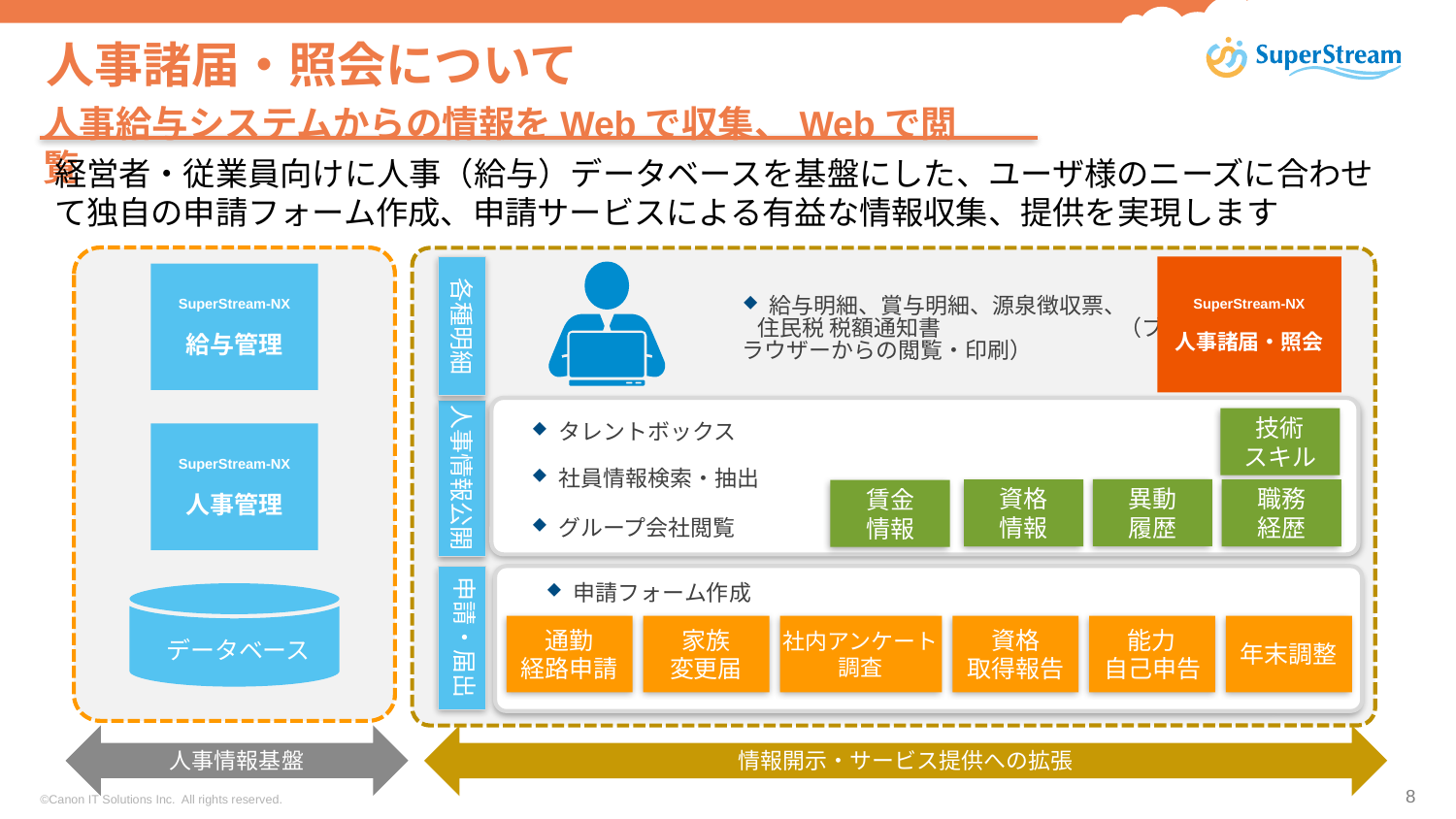

# 人事諸届・照会について
人事給与システムからの情報をWebで収集、Webで閲覧
経営者・従業員向けに人事（給与）データベースを基盤にした、ユーザ様のニーズに合わせて独自の申請フォーム作成、申請サービスによる有益な情報収集、提供を実現します

各種明細
SuperStream-NX

人事諸届・照会

SuperStream-NX

給与管理
 給与明細、賞与明細、源泉徴収票、
   住民税 税額通知書　　　　　　　　（ブラウザーからの閲覧・印刷）

人事情報公開
技術
スキル
 タレントボックス
SuperStream-NX

人事管理
 社員情報検索・抽出
異動
履歴
資格
情報
職務
経歴
賃金
情報
 グループ会社閲覧
申請・届出

 申請フォーム作成

通勤
経路申請
家族
変更届
社内アンケート
調査
資格
取得報告
能力
自己申告
年末調整
データベース

人事情報基盤
情報開示・サービス提供への拡張
©Canon IT Solutions Inc.  All rights reserved.
8